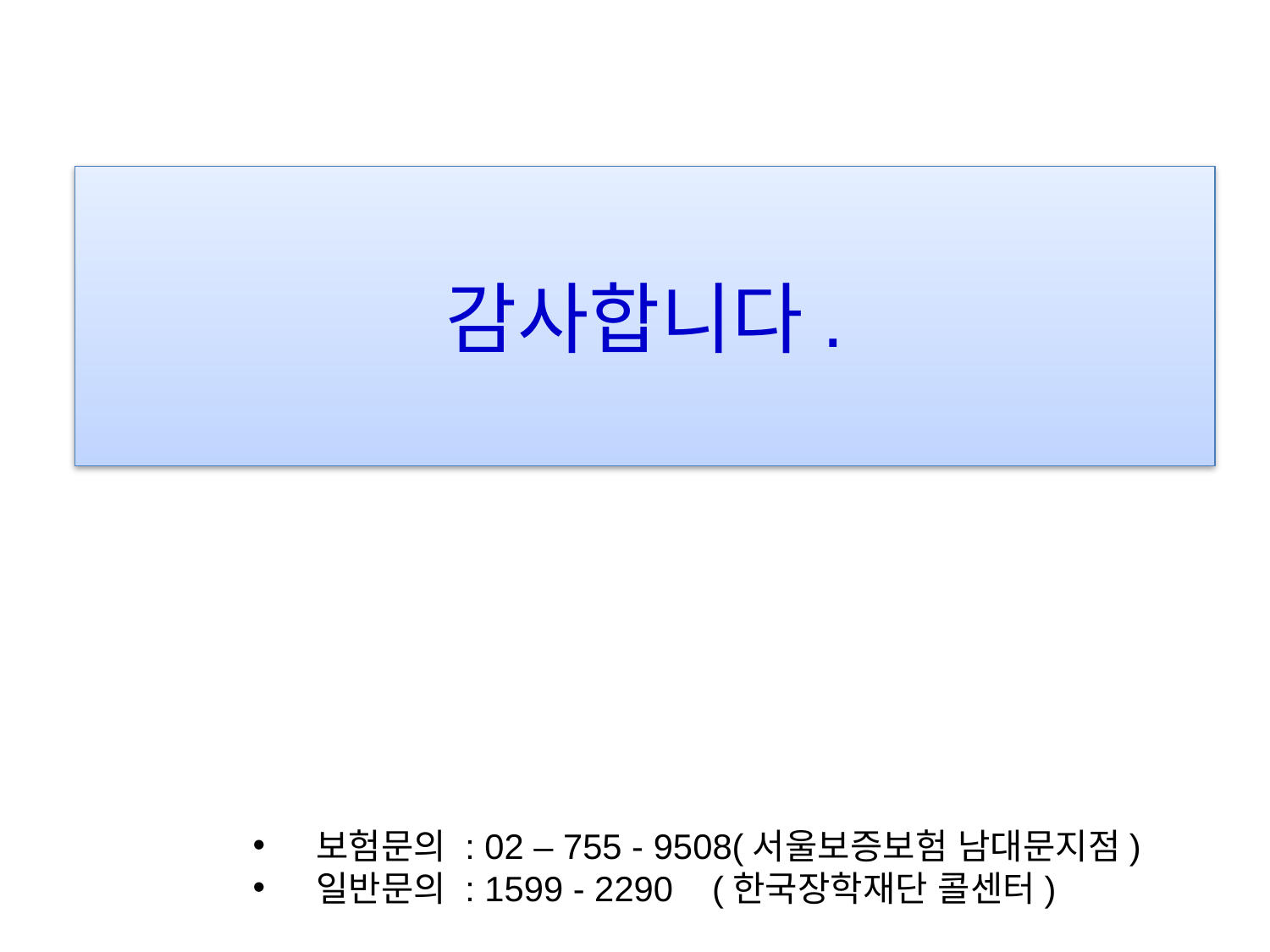

감사합니다.
보험문의 : 02 – 755 - 9508(서울보증보험 남대문지점)
일반문의 : 1599 - 2290    (한국장학재단 콜센터)